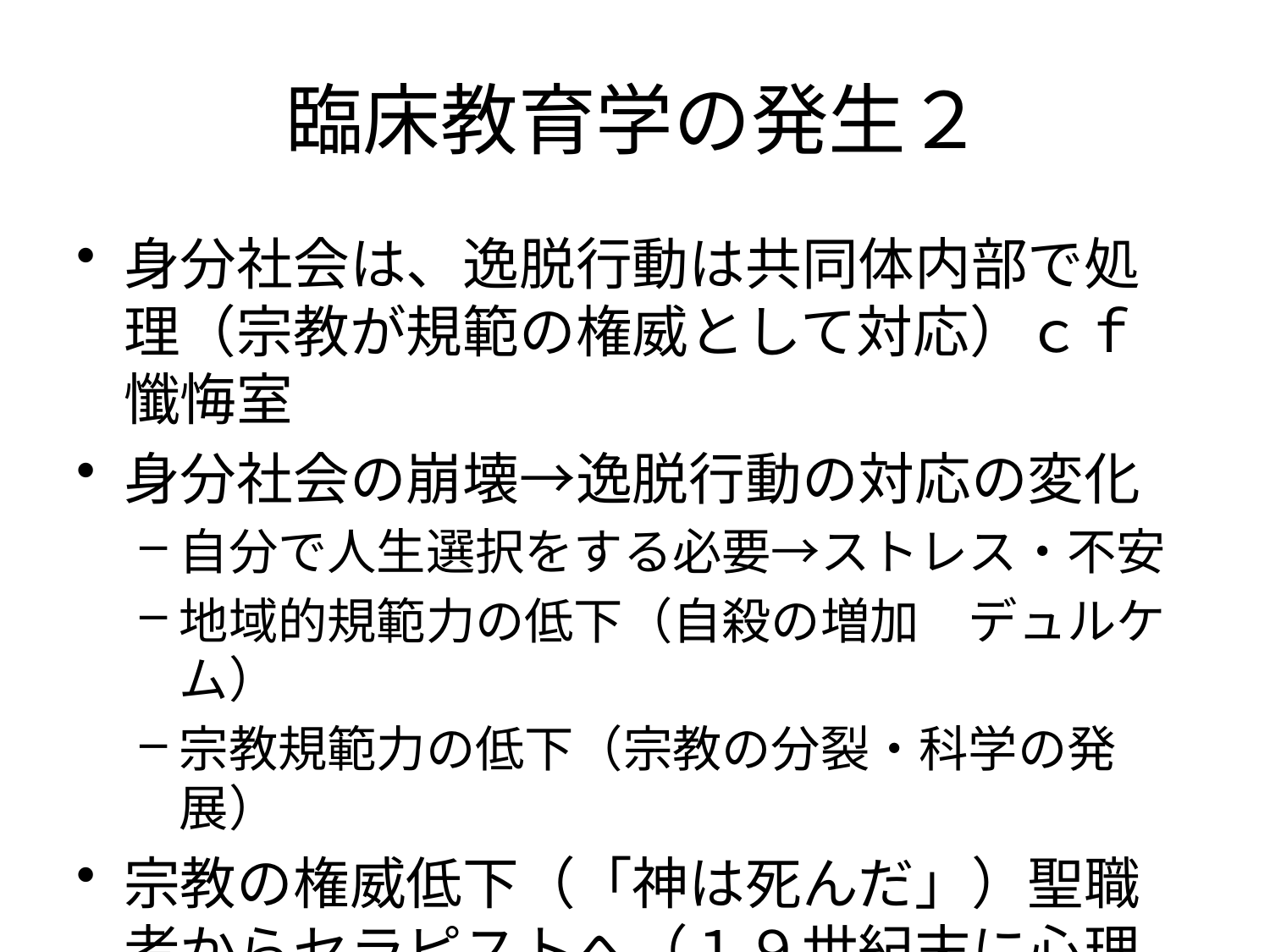

# 臨床教育学の発生２
身分社会は、逸脱行動は共同体内部で処理（宗教が規範の権威として対応）ｃｆ懺悔室
身分社会の崩壊→逸脱行動の対応の変化
自分で人生選択をする必要→ストレス・不安
地域的規範力の低下（自殺の増加　デュルケム）
宗教規範力の低下（宗教の分裂・科学の発展）
宗教の権威低下（「神は死んだ」）聖職者からセラピストへ（１９世紀末に心理学・フロイト）